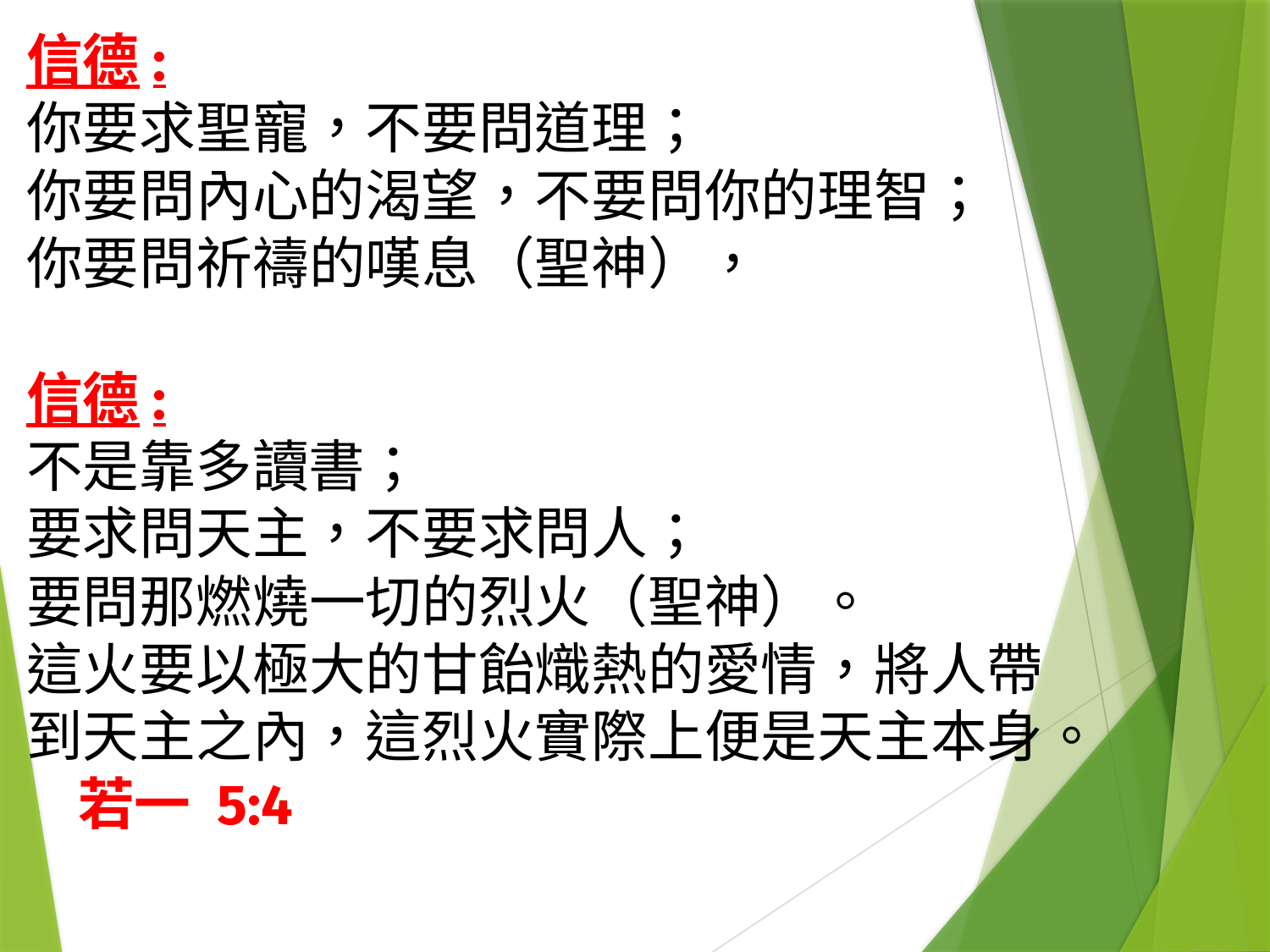

信德:
你要求聖寵，不要問道理；
你要問內心的渴望，不要問你的理智；
你要問祈禱的嘆息（聖神），

信德:
不是靠多讀書；
要求問天主，不要求問人；
要問那燃燒一切的烈火（聖神）。
這火要以極大的甘飴熾熱的愛情，將人帶到天主之內，這烈火實際上便是天主本身。
   若一 5:4